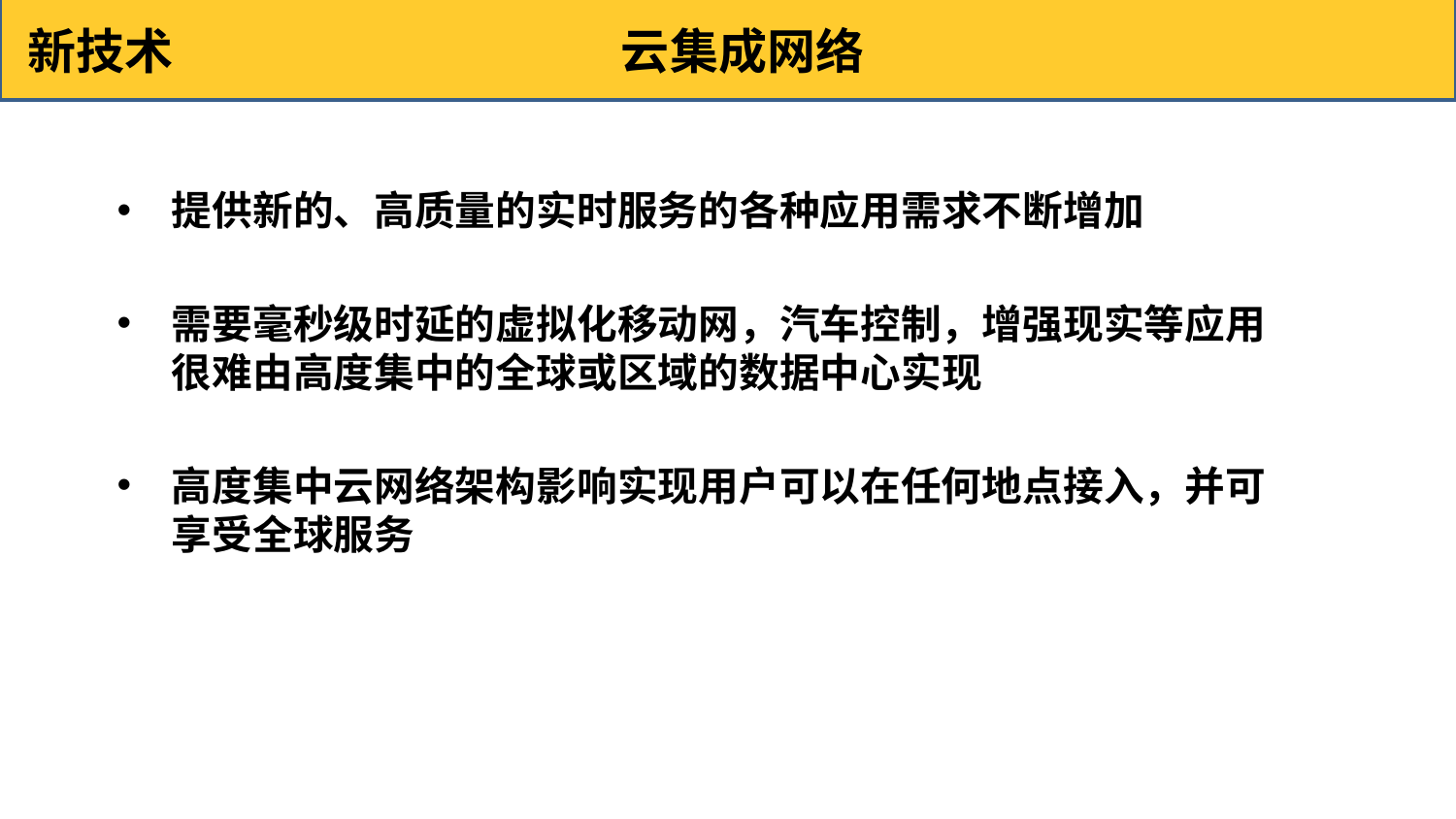

新技术                                         云集成网络

提供新的、高质量的实时服务的各种应用需求不断增加

需要毫秒级时延的虚拟化移动网，汽车控制，增强现实等应用很难由高度集中的全球或区域的数据中心实现

高度集中云网络架构影响实现用户可以在任何地点接入，并可享受全球服务
23